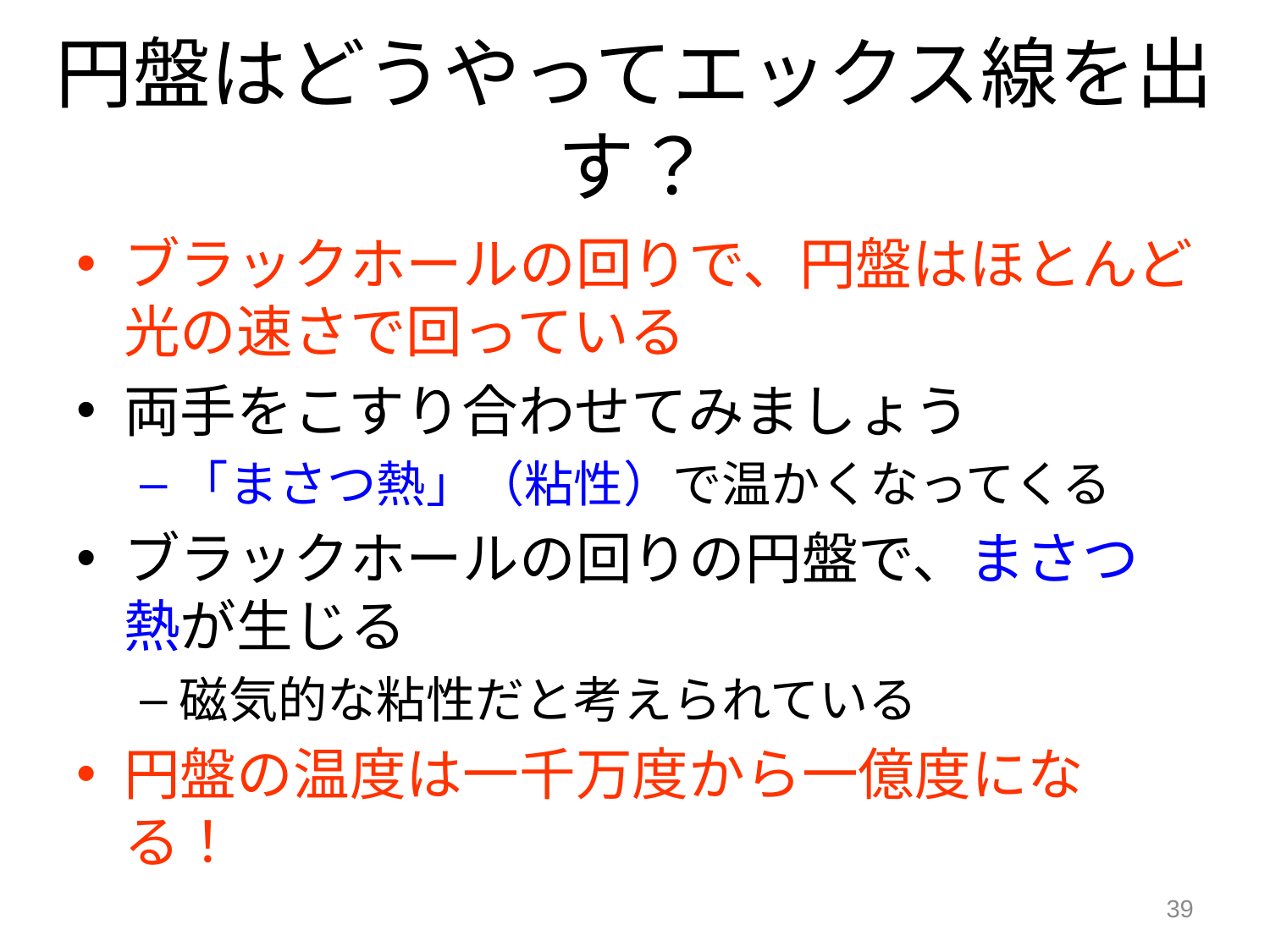

# 円盤はどうやってエックス線を出す？
ブラックホールの回りで、円盤はほとんど光の速さで回っている
両手をこすり合わせてみましょう
「まさつ熱」（粘性）で温かくなってくる
ブラックホールの回りの円盤で、まさつ熱が生じる
磁気的な粘性だと考えられている
円盤の温度は一千万度から一億度になる！
39